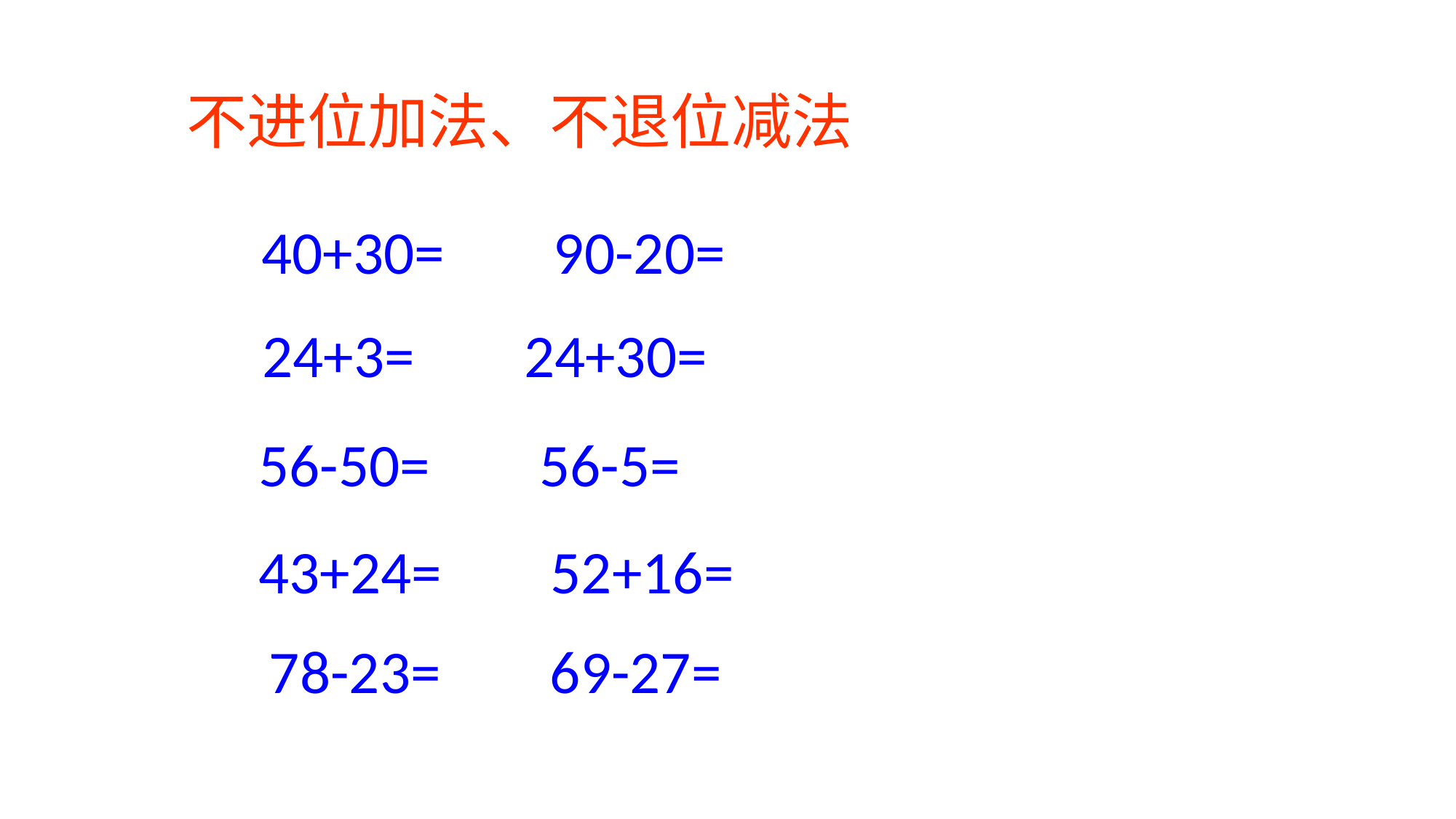

不进位加法、不退位减法
40+30=        90-20=
24+3=        24+30=
56-50=        56-5=
43+24=        52+16=
78-23=        69-27=